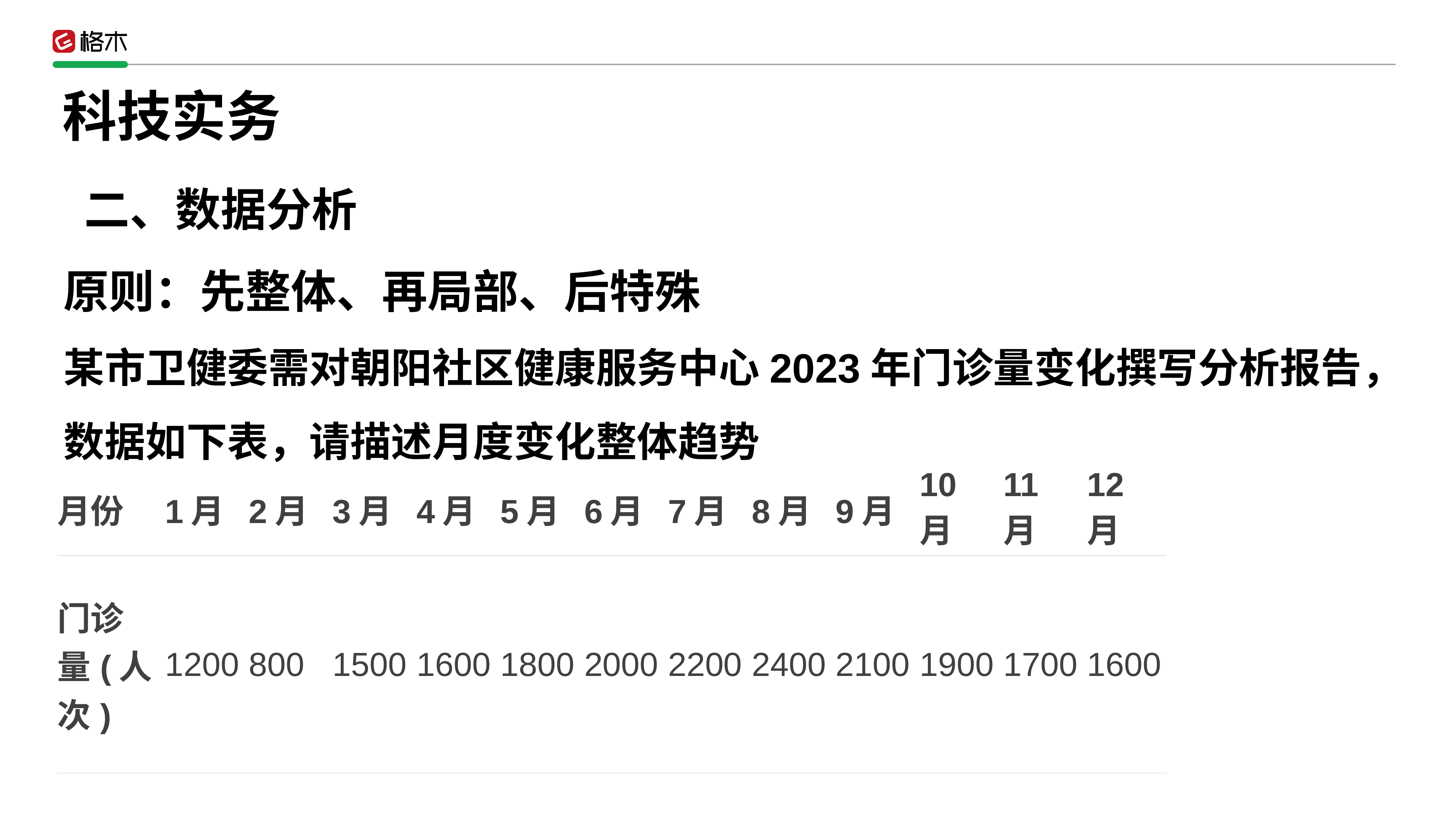

科技实务
二、数据分析
原则：先整体、再局部、后特殊
某市卫健委需对朝阳社区健康服务中心2023年门诊量变化撰写分析报告，数据如下表，请描述月度变化整体趋势

| 月份 | 1月 | 2月 | 3月 | 4月 | 5月 | 6月 | 7月 | 8月 | 9月 | 10月 | 11月 | 12月 |
| --- | --- | --- | --- | --- | --- | --- | --- | --- | --- | --- | --- | --- |
| 门诊量(人次) | 1200 | 800 | 1500 | 1600 | 1800 | 2000 | 2200 | 2400 | 2100 | 1900 | 1700 | 1600 |